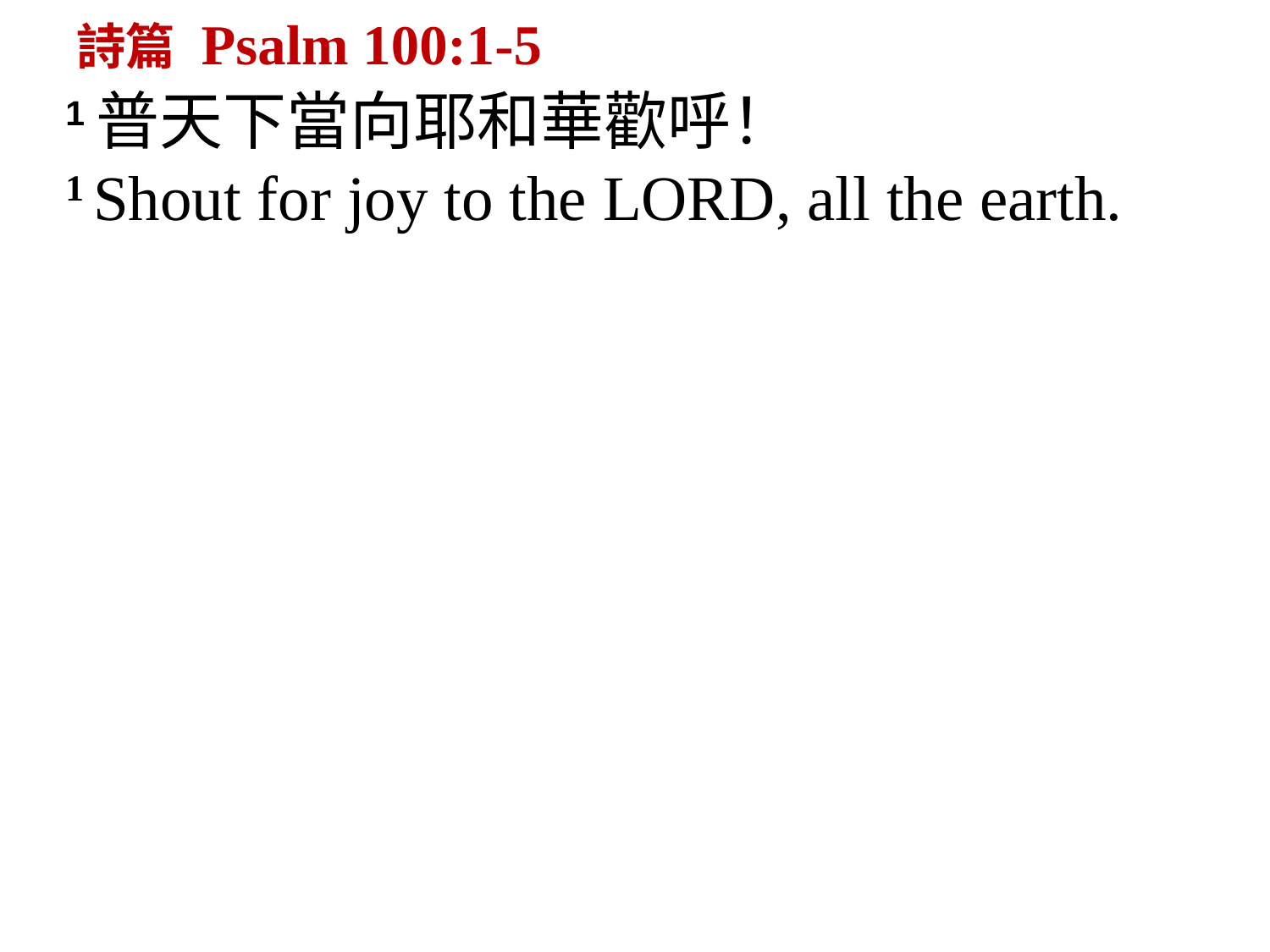

詩篇 Psalm 100:1-5
1 普天下當向耶和華歡呼！
1 Shout for joy to the Lord, all the earth.